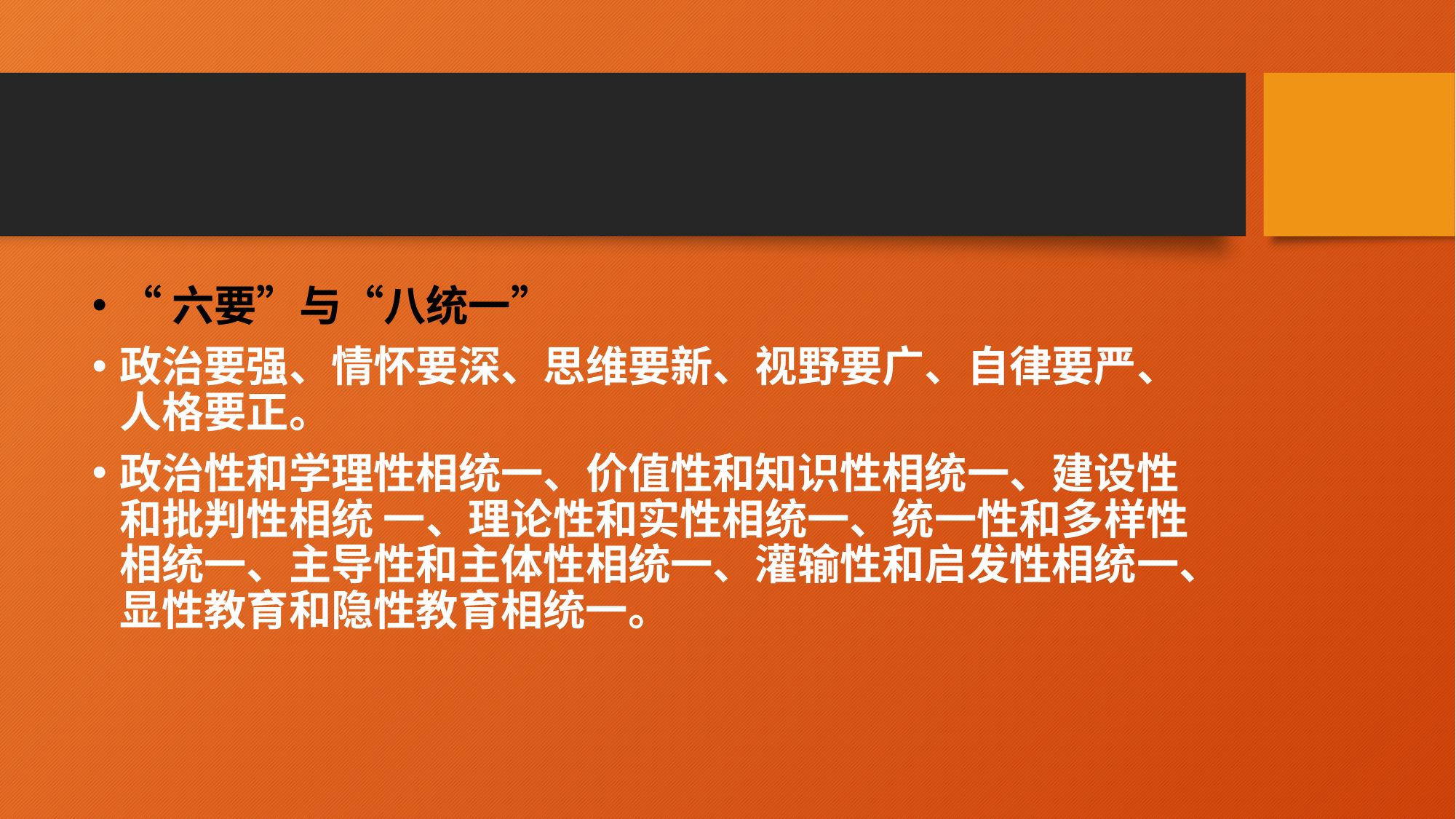

#
“六要”与“八统一”
政治要强、情怀要深、思维要新、视野要广、自律要严、人格要正。
政治性和学理性相统一、价值性和知识性相统一、建设性和批判性相统 一、理论性和实性相统一、统一性和多样性相统一、主导性和主体性相统一、灌输性和启发性相统一、显性教育和隐性教育相统一。